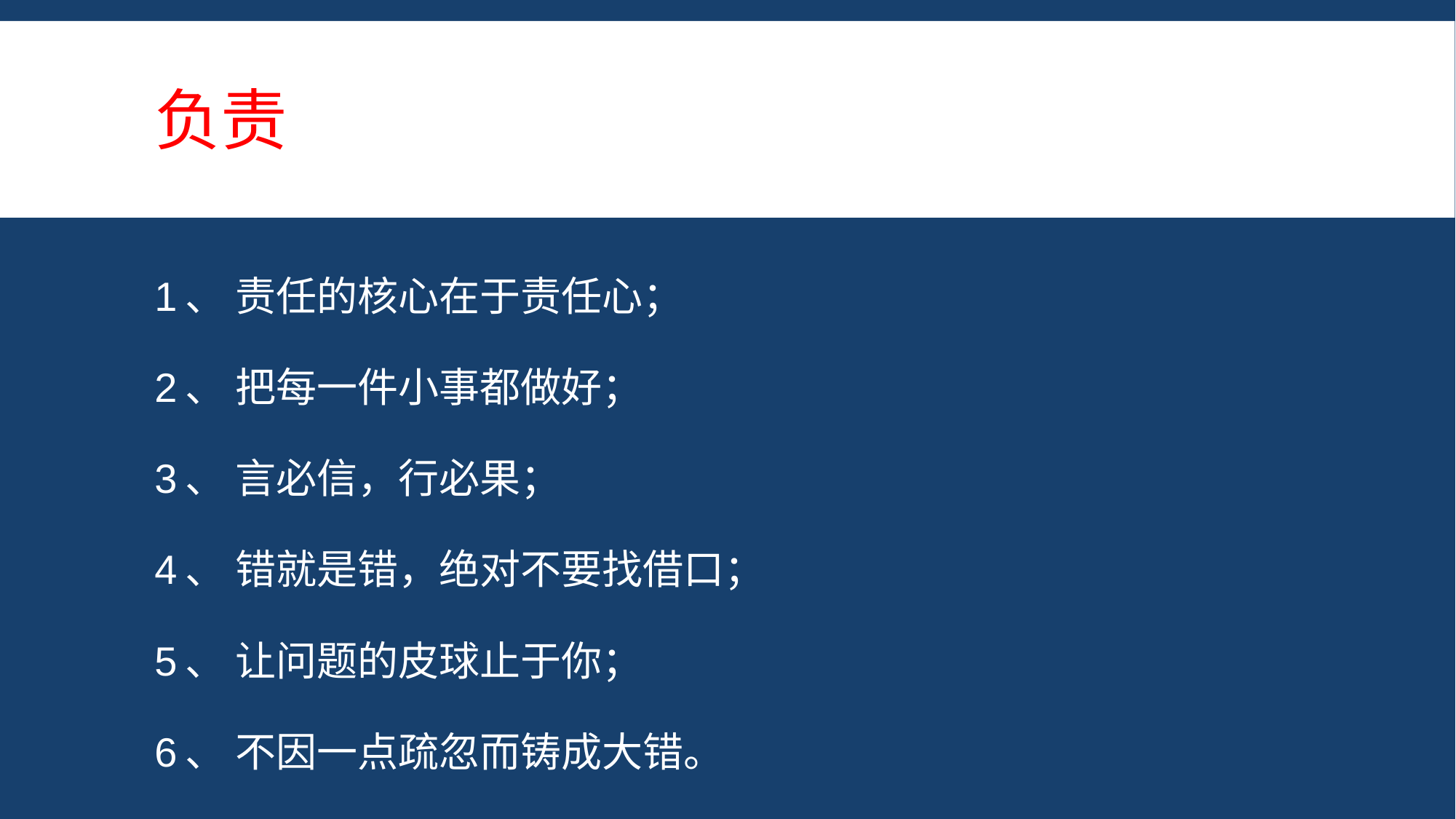

# 负责
1、 责任的核心在于责任心；
2、 把每一件小事都做好；
3、 言必信，行必果；
4、 错就是错，绝对不要找借口；
5、 让问题的皮球止于你；
6、 不因一点疏忽而铸成大错。